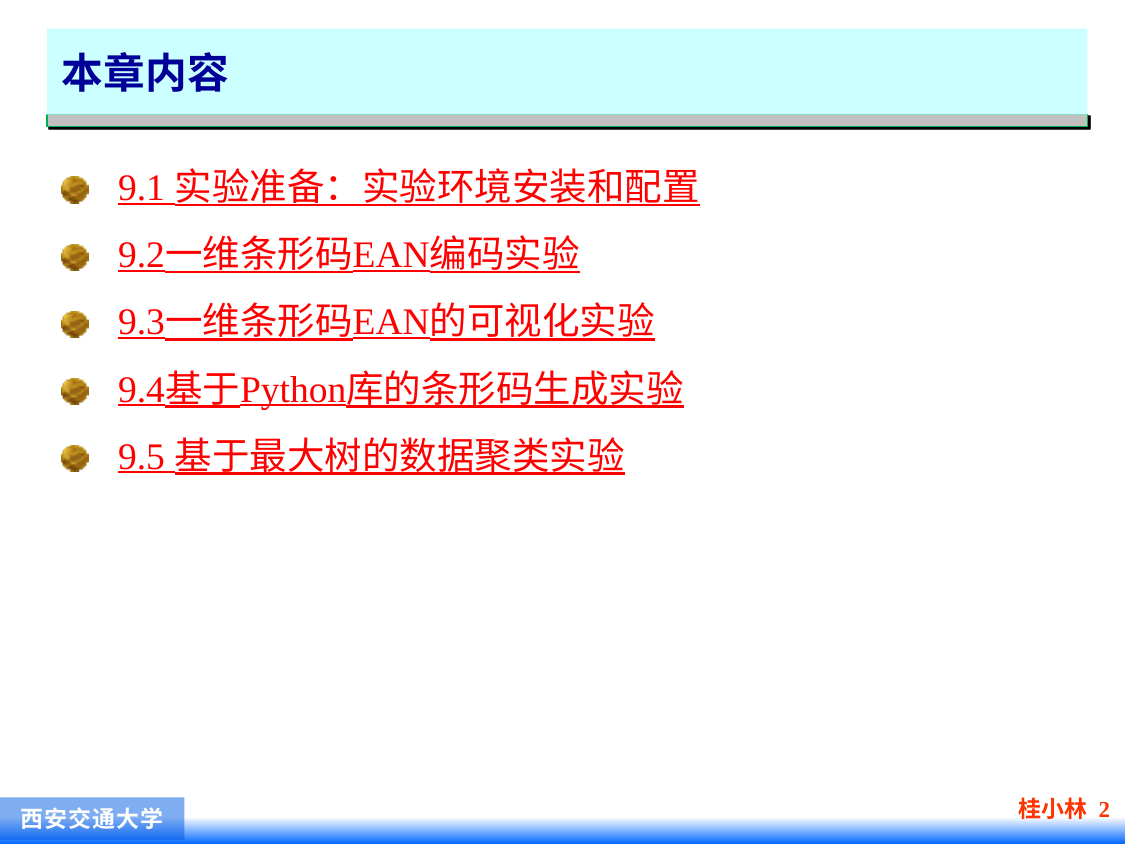

# 本章内容
9.1 实验准备：实验环境安装和配置
9.2一维条形码EAN编码实验
9.3一维条形码EAN的可视化实验
9.4基于Python库的条形码生成实验
9.5 基于最大树的数据聚类实验
桂小林 2